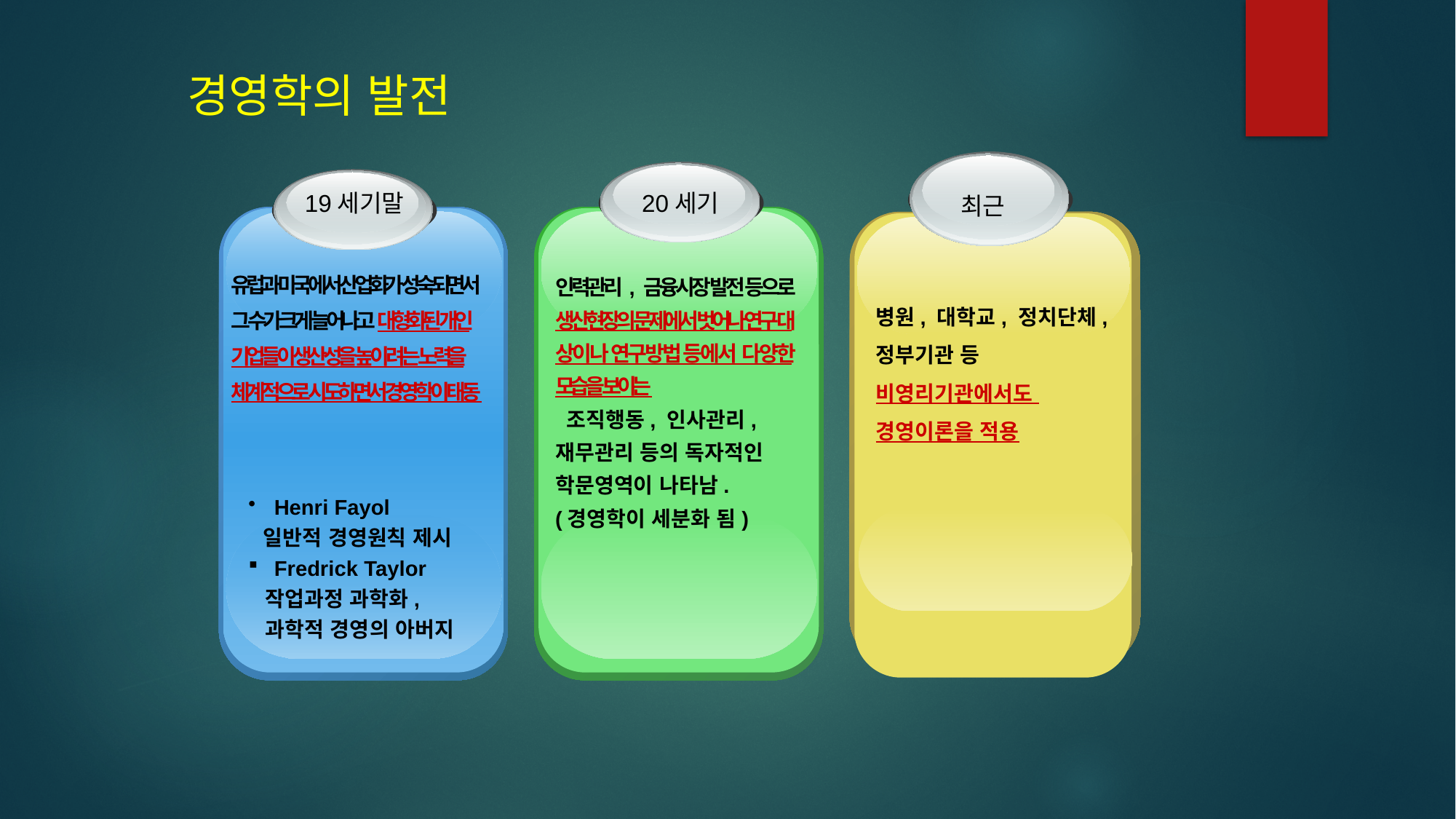

경영학의 발전

20세기
19세기말
최근

유럽과 미국에서 산업화가 성숙되면서 그 수가 크게 늘어나고 대형화된 개인 기업들이 생산성을 높이 려는 노력을 체계적으로 시도하면서 경영학이 태동
인력관리, 금융시장 발전 등으로 생산현장의 문제에서 벗어나 연구 대 상이나 연구방법 등에서  다양한 모습을 보이는
 조직행동, 인사관리, 재무관리 등의 독자적인
학문영역이 나타남.
(경영학이 세분화 됨)

병원, 대학교, 정치단체, 정부기관 등 비영리기관에서도
경영이론을 적용
Henri Fayol
  일반적 경영원칙 제시
Fredrick Taylor
  작업과정 과학화,
  과학적 경영의 아버지